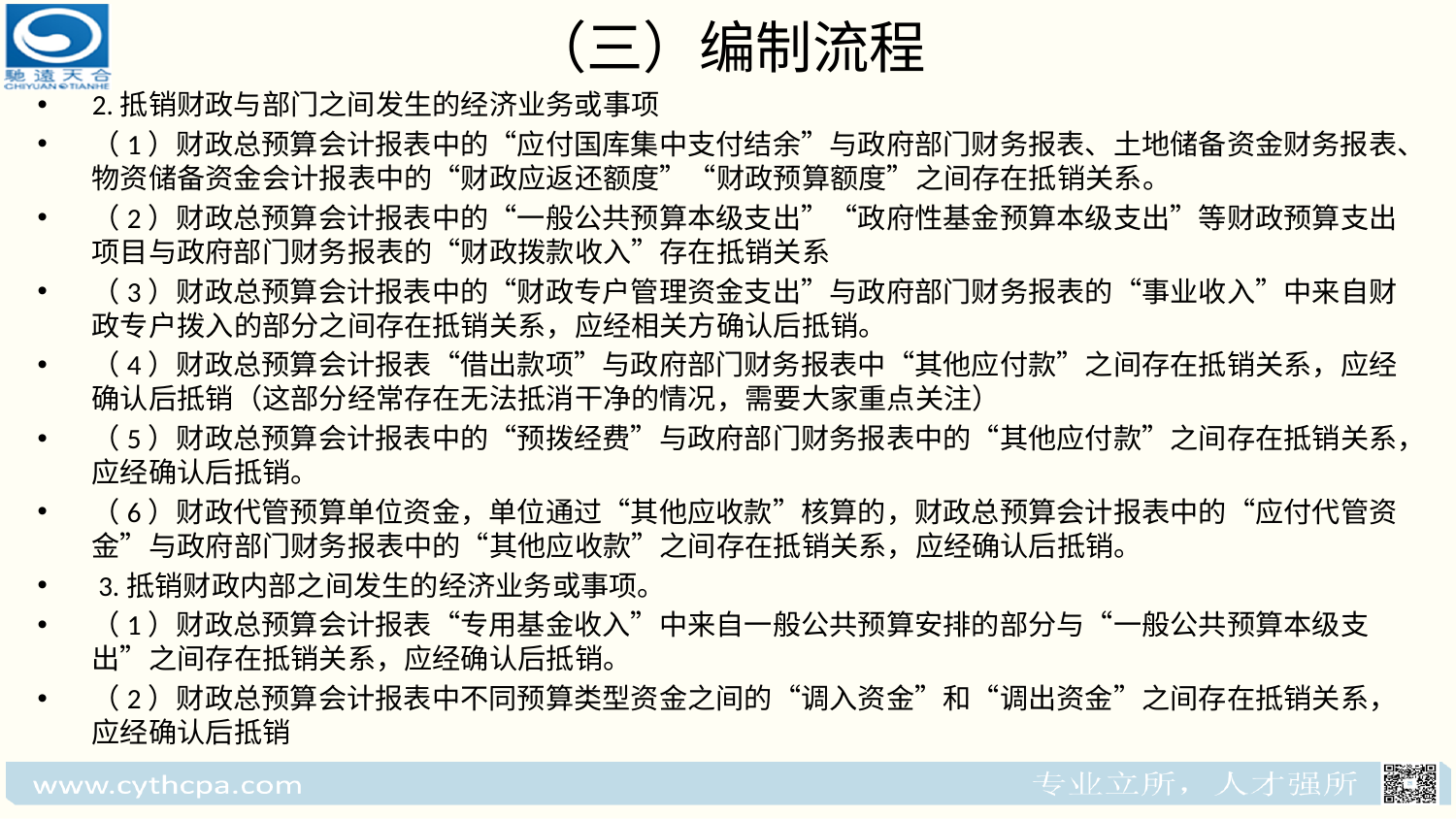

# （三）编制流程
2.抵销财政与部门之间发生的经济业务或事项
（1）财政总预算会计报表中的“应付国库集中支付结余”与政府部门财务报表、土地储备资金财务报表、物资储备资金会计报表中的“财政应返还额度”“财政预算额度”之间存在抵销关系。
（2）财政总预算会计报表中的“一般公共预算本级支出”“政府性基金预算本级支出”等财政预算支出项目与政府部门财务报表的“财政拨款收入”存在抵销关系
（3）财政总预算会计报表中的“财政专户管理资金支出”与政府部门财务报表的“事业收入”中来自财政专户拨入的部分之间存在抵销关系，应经相关方确认后抵销。
（4）财政总预算会计报表“借出款项”与政府部门财务报表中“其他应付款”之间存在抵销关系，应经确认后抵销（这部分经常存在无法抵消干净的情况，需要大家重点关注）
（5）财政总预算会计报表中的“预拨经费”与政府部门财务报表中的“其他应付款”之间存在抵销关系，应经确认后抵销。
（6）财政代管预算单位资金，单位通过“其他应收款”核算的，财政总预算会计报表中的“应付代管资金”与政府部门财务报表中的“其他应收款”之间存在抵销关系，应经确认后抵销。
 3.抵销财政内部之间发生的经济业务或事项。
（1）财政总预算会计报表“专用基金收入”中来自一般公共预算安排的部分与“一般公共预算本级支出”之间存在抵销关系，应经确认后抵销。
（2）财政总预算会计报表中不同预算类型资金之间的“调入资金”和“调出资金”之间存在抵销关系，应经确认后抵销